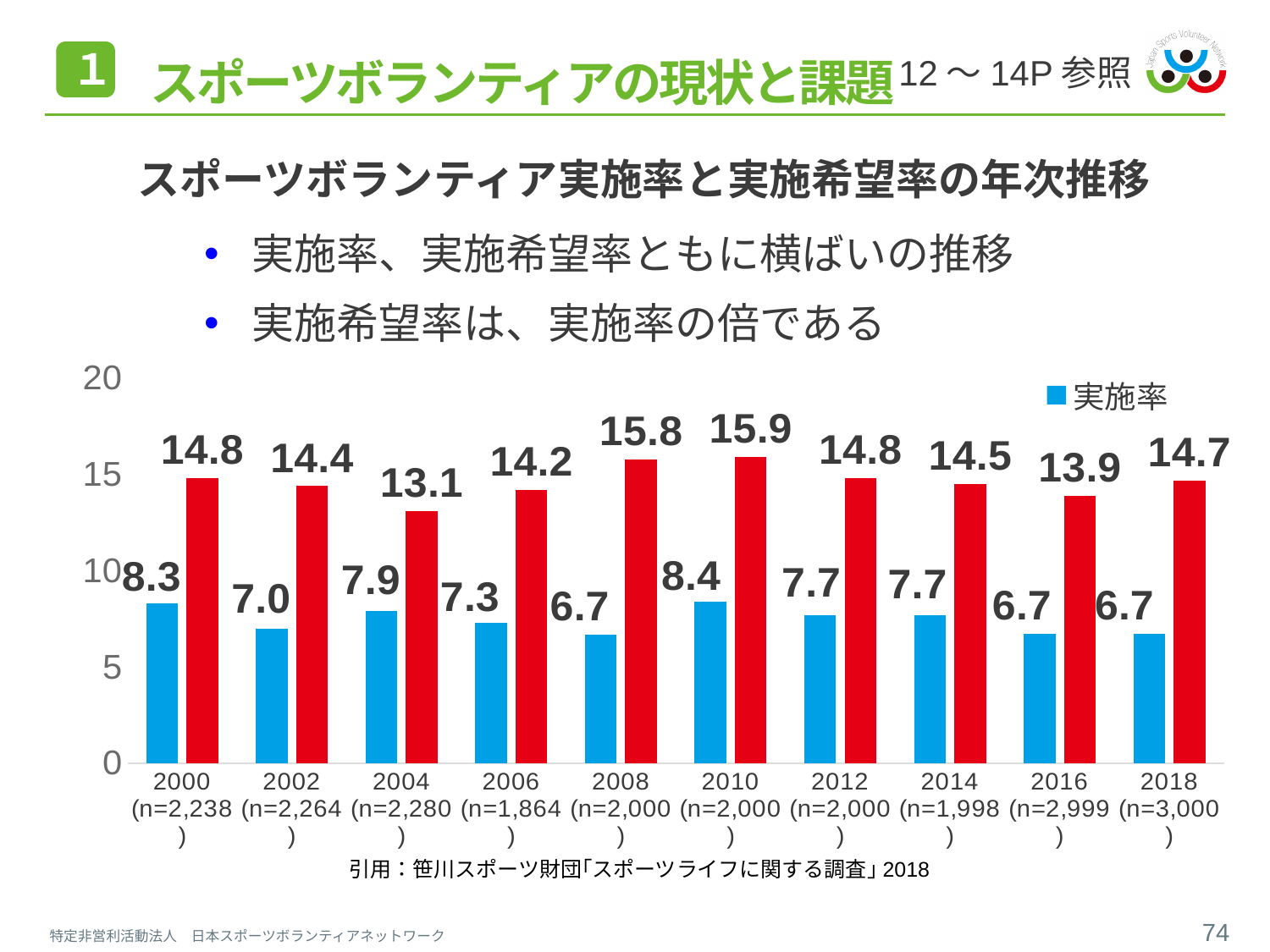

12～14P参照
１
スポーツボランティアの現状と課題
スポーツボランティア実施率と実施希望率の年次推移
実施率、実施希望率ともに横ばいの推移
実施希望率は、実施率の倍である

### Chart

| Category | 実施率 | 実施希望率 |
|---|---|---|
| 2000
(n=2,238) | 8.3 | 14.8 |
| 2002
(n=2,264) | 7.0 | 14.4 |
| 2004
(n=2,280) | 7.9 | 13.1 |
| 2006
(n=1,864) | 7.3 | 14.2 |
| 2008
(n=2,000) | 6.7 | 15.8 |
| 2010
(n=2,000) | 8.4 | 15.9 |
| 2012
(n=2,000) | 7.7 | 14.8 |
| 2014
(n=1,998) | 7.7 | 14.5 |
| 2016
(n=2,999) | 6.7355785261753915 | 13.9 |
| 2018
(n=3,000) | 6.7355785261753915 | 14.7 |
引用：笹川スポーツ財団｢スポーツライフに関する調査｣2018